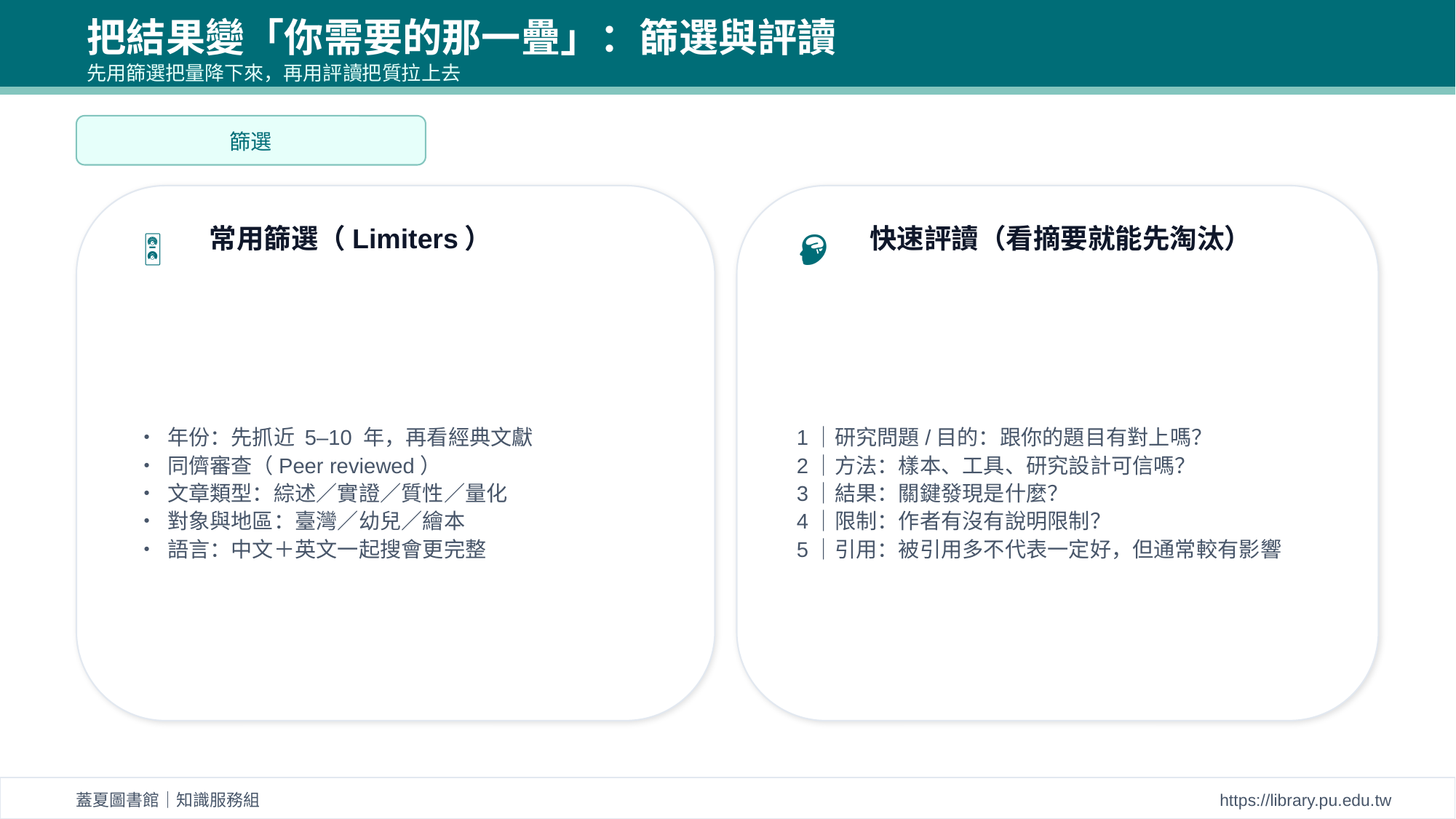

把結果變「你需要的那一疊」：篩選與評讀
先用篩選把量降下來，再用評讀把質拉上去

篩選

🎛️
🧠
常用篩選（Limiters）
快速評讀（看摘要就能先淘汰）
• 年份：先抓近 5–10 年，再看經典文獻
• 同儕審查（Peer reviewed）
• 文章類型：綜述／實證／質性／量化
• 對象與地區：臺灣／幼兒／繪本
• 語言：中文＋英文一起搜會更完整
1｜研究問題/目的：跟你的題目有對上嗎？
2｜方法：樣本、工具、研究設計可信嗎？
3｜結果：關鍵發現是什麼？
4｜限制：作者有沒有說明限制？
5｜引用：被引用多不代表一定好，但通常較有影響

蓋夏圖書館｜知識服務組
https://library.pu.edu.tw